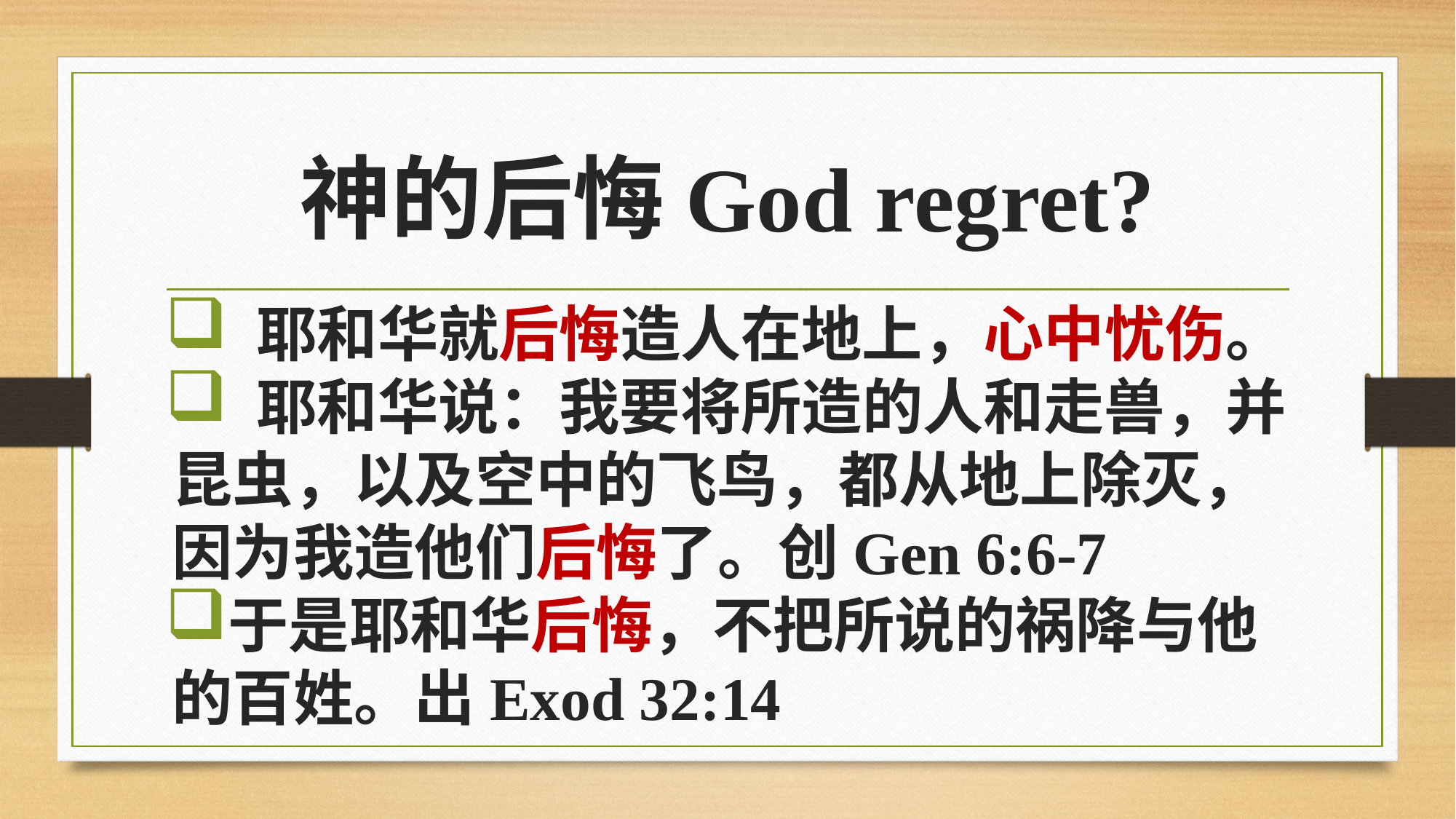

# 神的后悔God regret?
 耶和华就后悔造人在地上，心中忧伤。
 耶和华说：我要将所造的人和走兽，并昆虫，以及空中的飞鸟，都从地上除灭，因为我造他们后悔了。创Gen 6:6-7
于是耶和华后悔，不把所说的祸降与他的百姓。出Exod 32:14